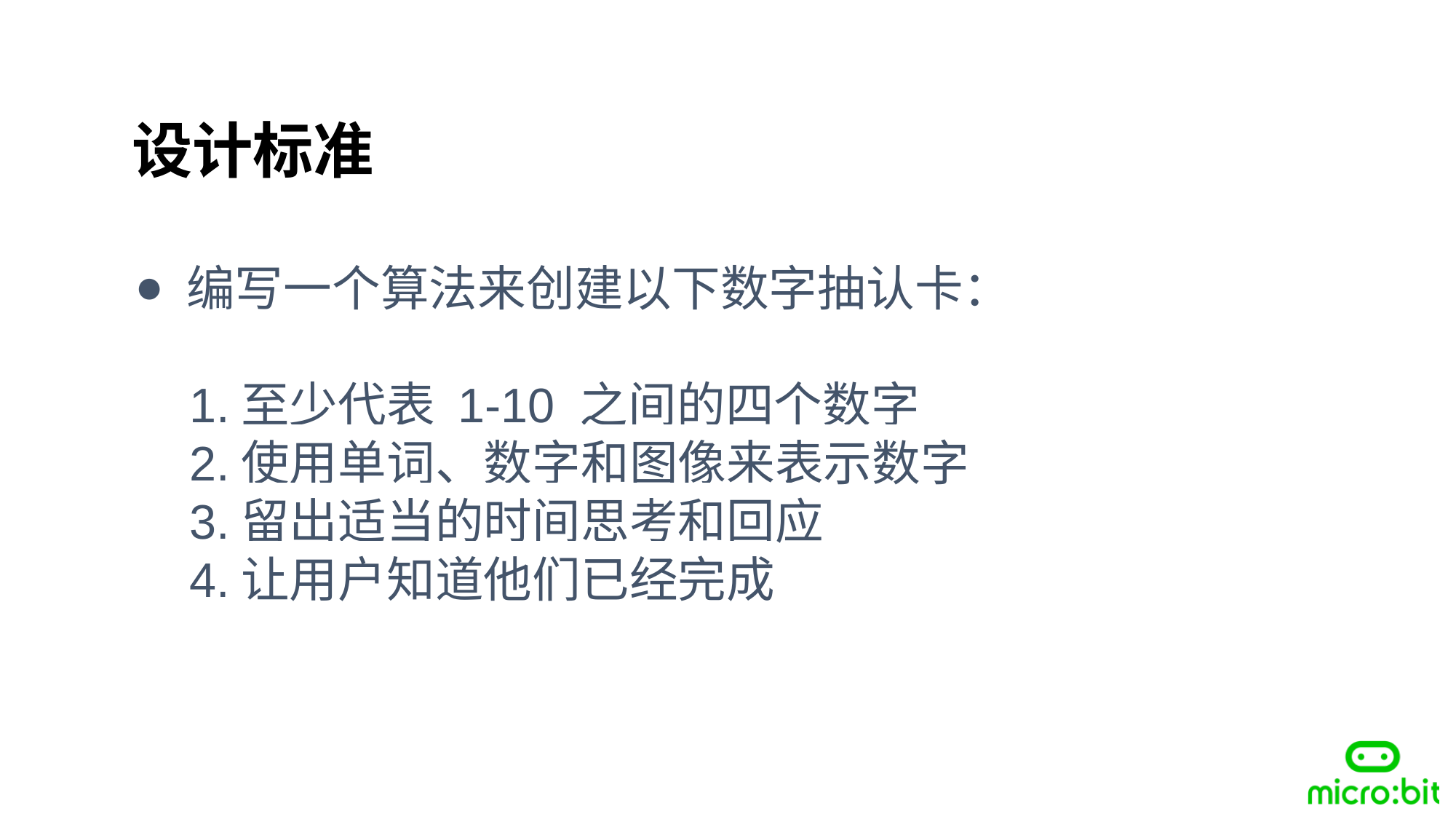

设计标准

编写一个算法来创建以下数字抽认卡：

至少代表 1-10 之间的四个数字
使用单词、数字和图像来表示数字
留出适当的时间思考和回应
让用户知道他们已经完成